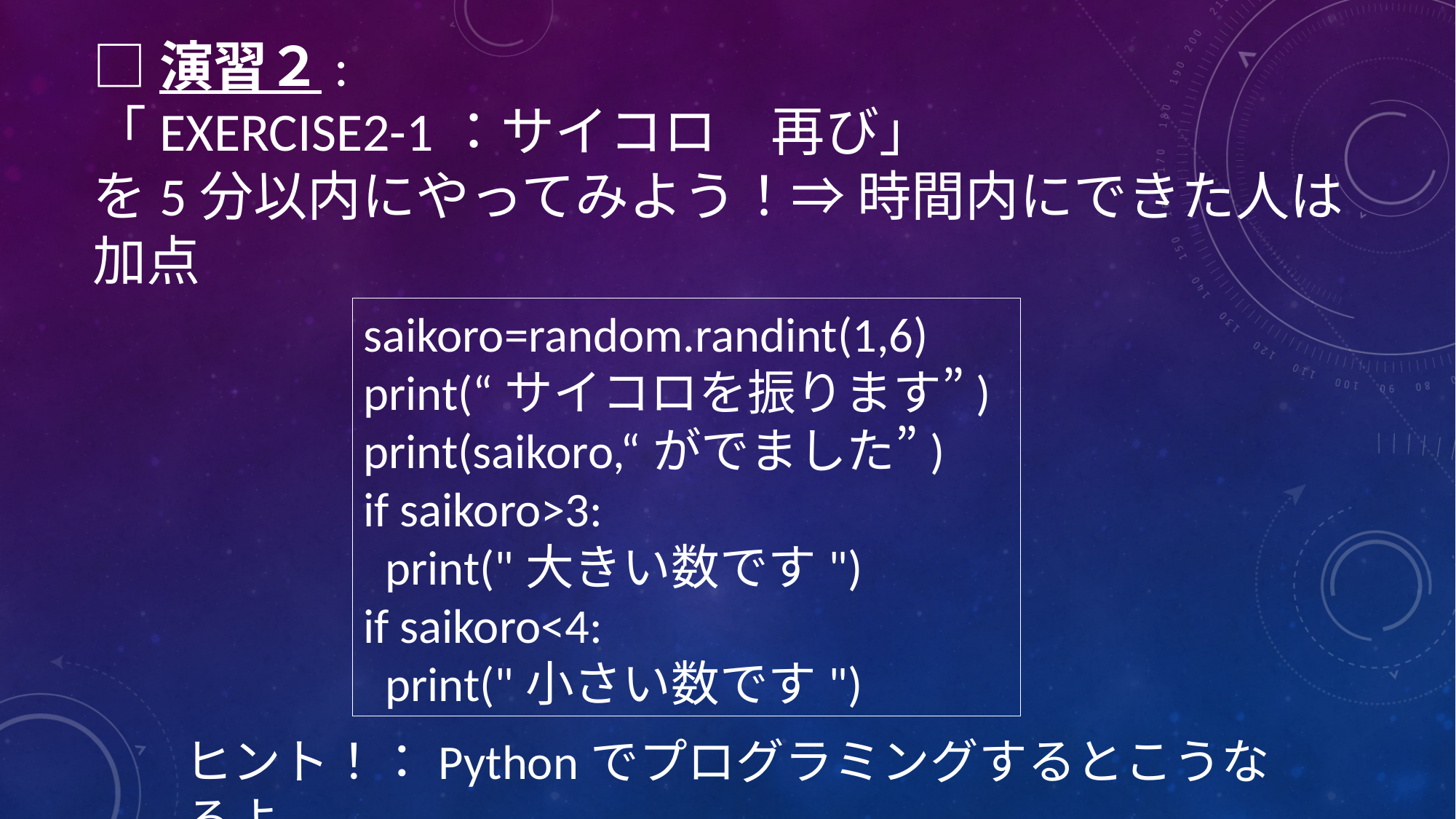

# □演習２: 「Exercise2-1：サイコロ　再び」 を5分以内にやってみよう！⇒ 時間内にできた人は加点
saikoro=random.randint(1,6)
print(“サイコロを振ります”)
print(saikoro,“がでました”)
if saikoro>3:
  print("大きい数です")
if saikoro<4:
  print("小さい数です")
ヒント！：Pythonでプログラミングするとこうなるよ。